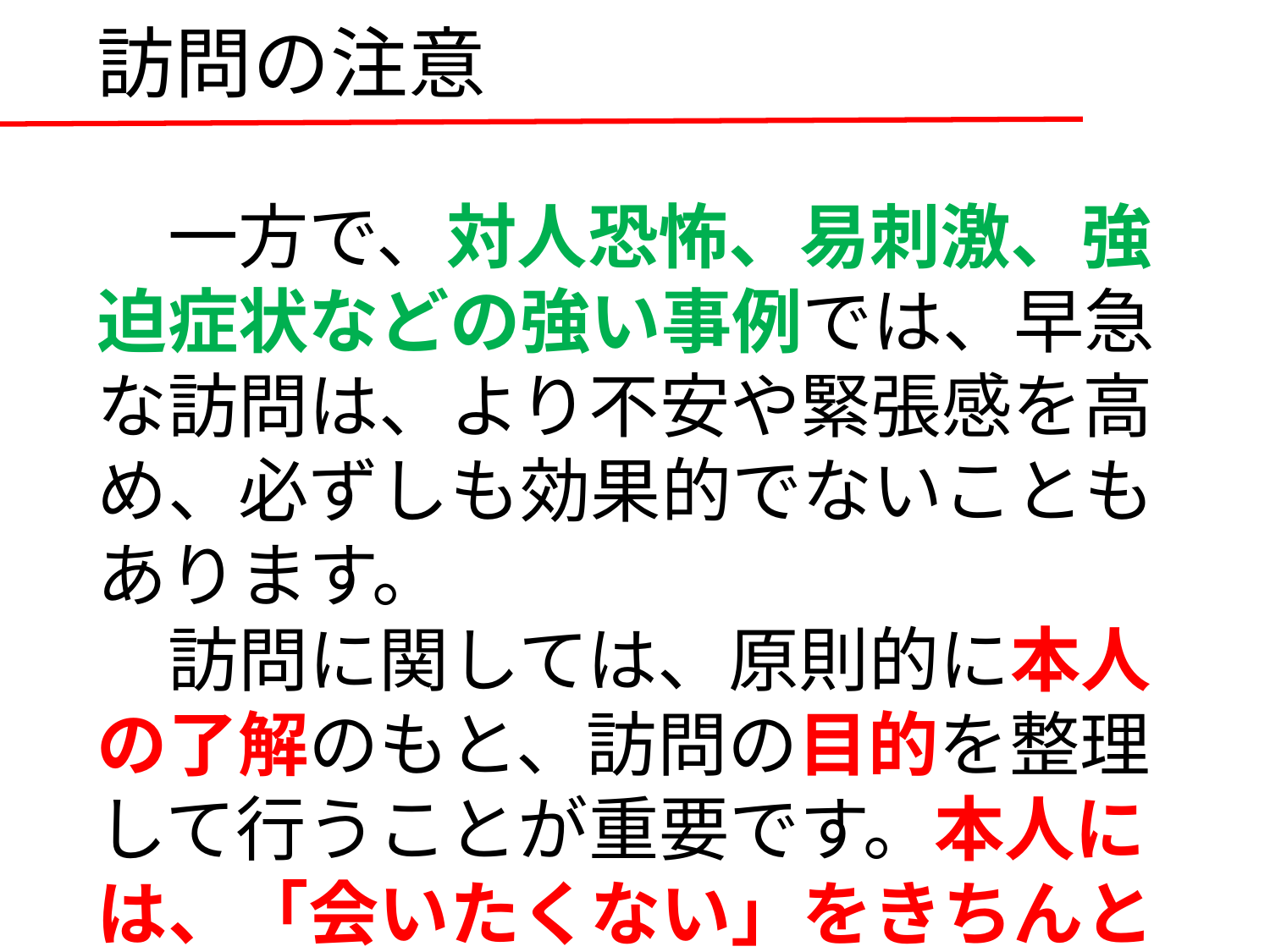

訪問の注意
　一方で、対人恐怖、易刺激、強迫症状などの強い事例では、早急な訪問は、より不安や緊張感を高め、必ずしも効果的でないこともあります。
　訪問に関しては、原則的に本人の了解のもと、訪問の目的を整理して行うことが重要です。本人には、「会いたくない」をきちんと保障しましょう。